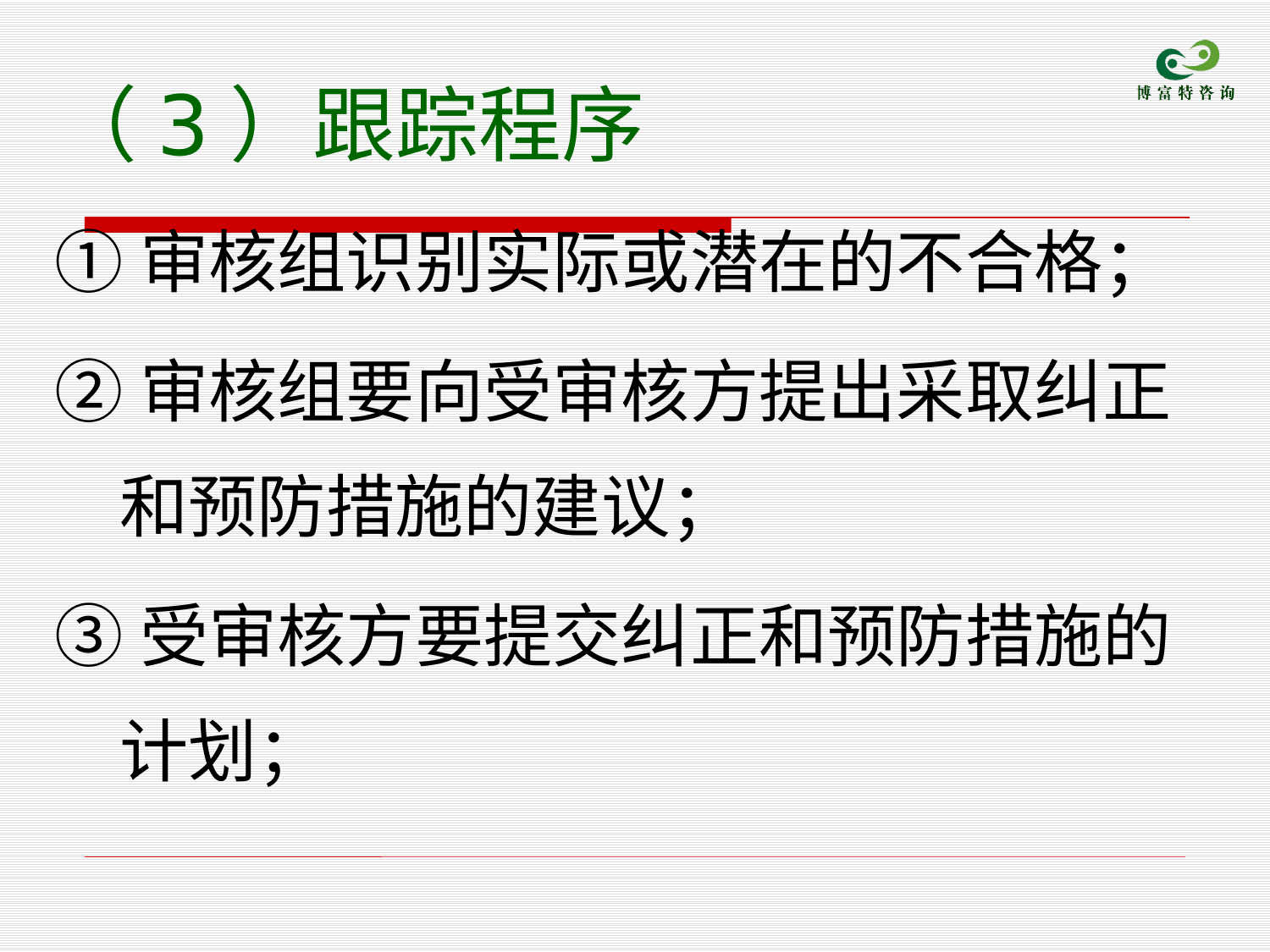

（3）跟踪程序
①审核组识别实际或潜在的不合格；
②审核组要向受审核方提出采取纠正和预防措施的建议；
③受审核方要提交纠正和预防措施的计划；
790